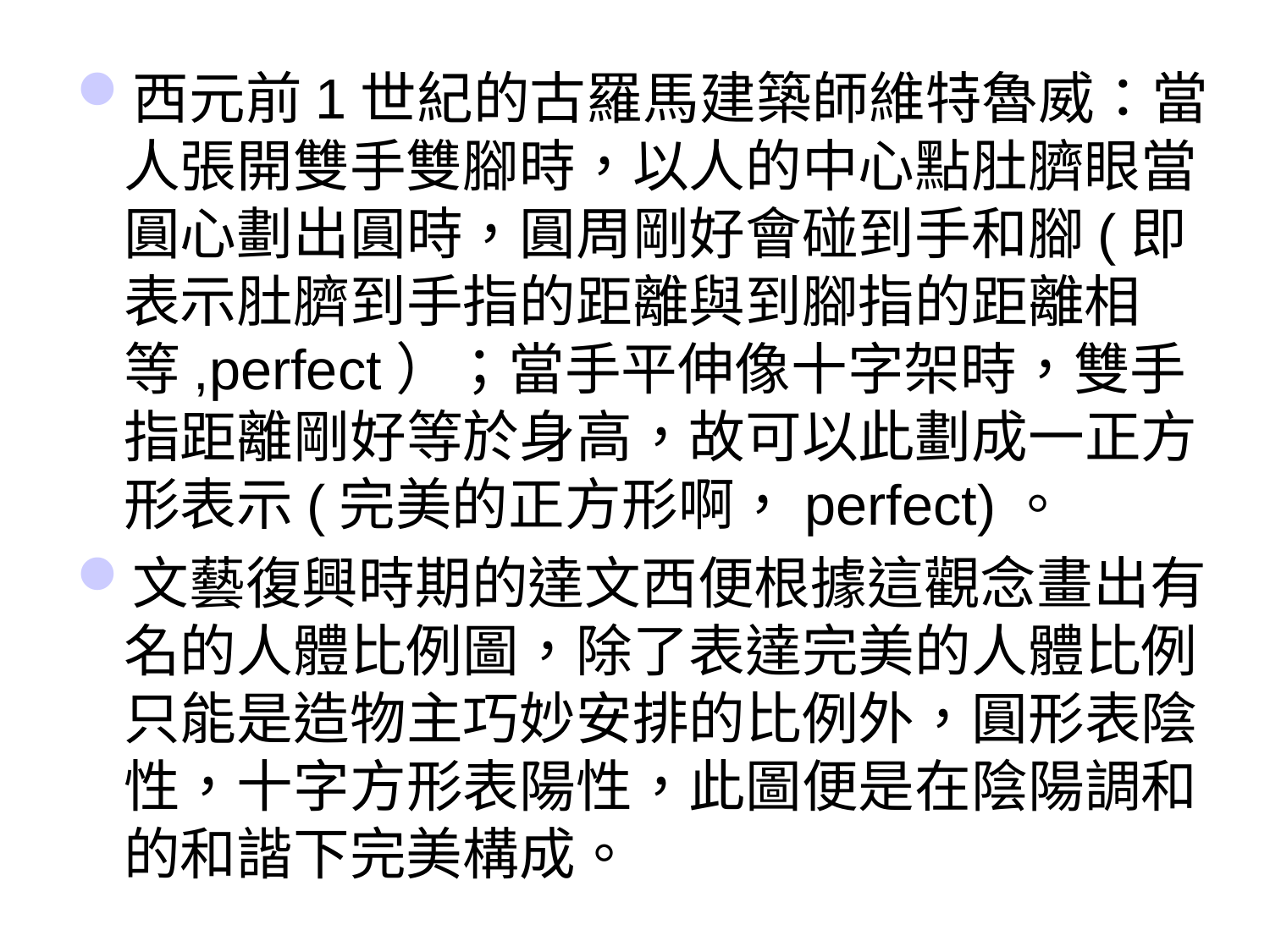

西元前1世紀的古羅馬建築師維特魯威：當人張開雙手雙腳時，以人的中心點肚臍眼當圓心劃出圓時，圓周剛好會碰到手和腳(即表示肚臍到手指的距離與到腳指的距離相等,perfect）；當手平伸像十字架時，雙手指距離剛好等於身高，故可以此劃成一正方形表示(完美的正方形啊，perfect)。
文藝復興時期的達文西便根據這觀念畫出有名的人體比例圖，除了表達完美的人體比例只能是造物主巧妙安排的比例外，圓形表陰性，十字方形表陽性，此圖便是在陰陽調和的和諧下完美構成。

14